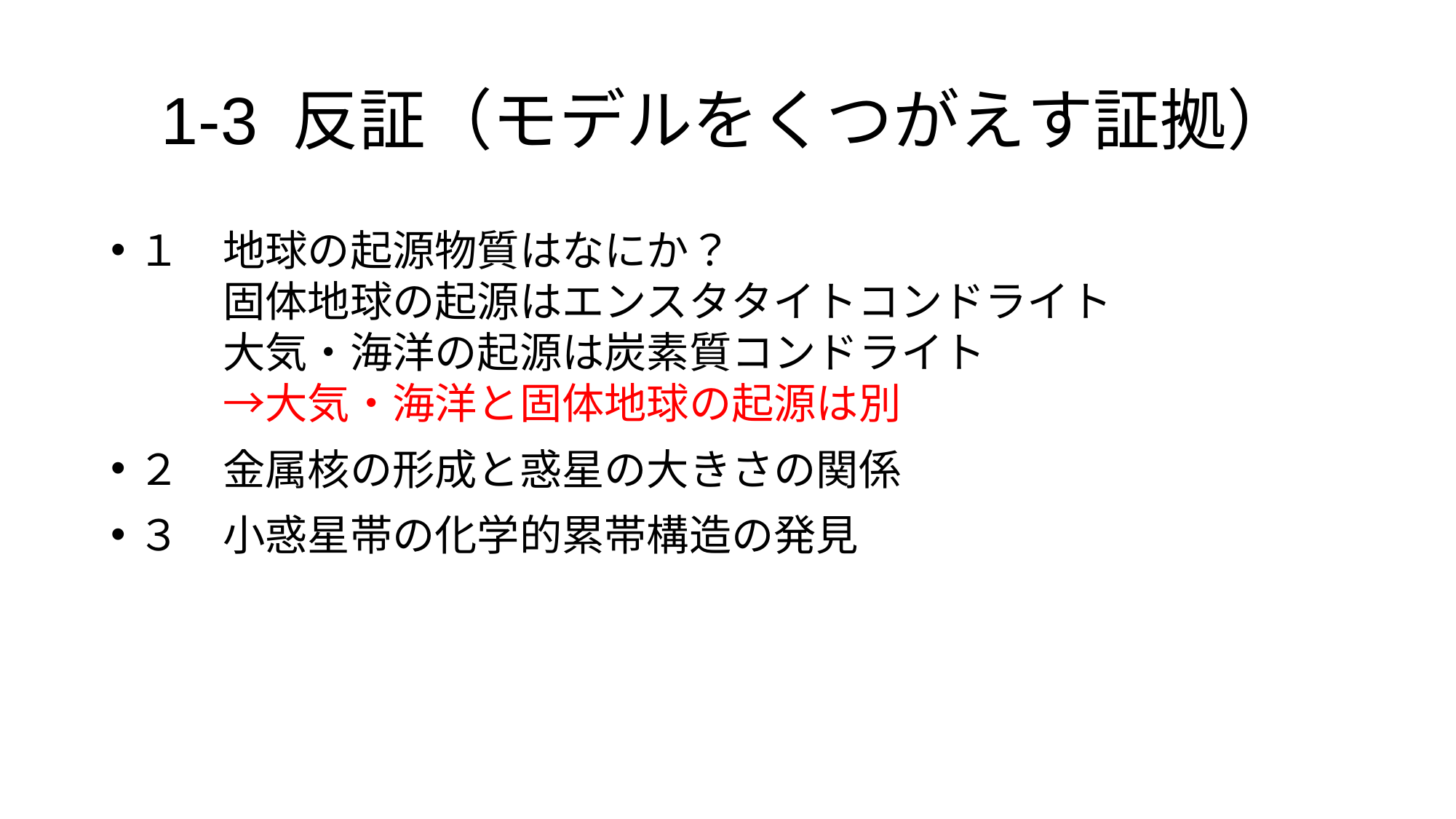

# 1-3 反証（モデルをくつがえす証拠）
１　地球の起源物質はなにか？
　　固体地球の起源はエンスタタイトコンドライト
　　大気・海洋の起源は炭素質コンドライト
　　→大気・海洋と固体地球の起源は別
２　金属核の形成と惑星の大きさの関係
３　小惑星帯の化学的累帯構造の発見